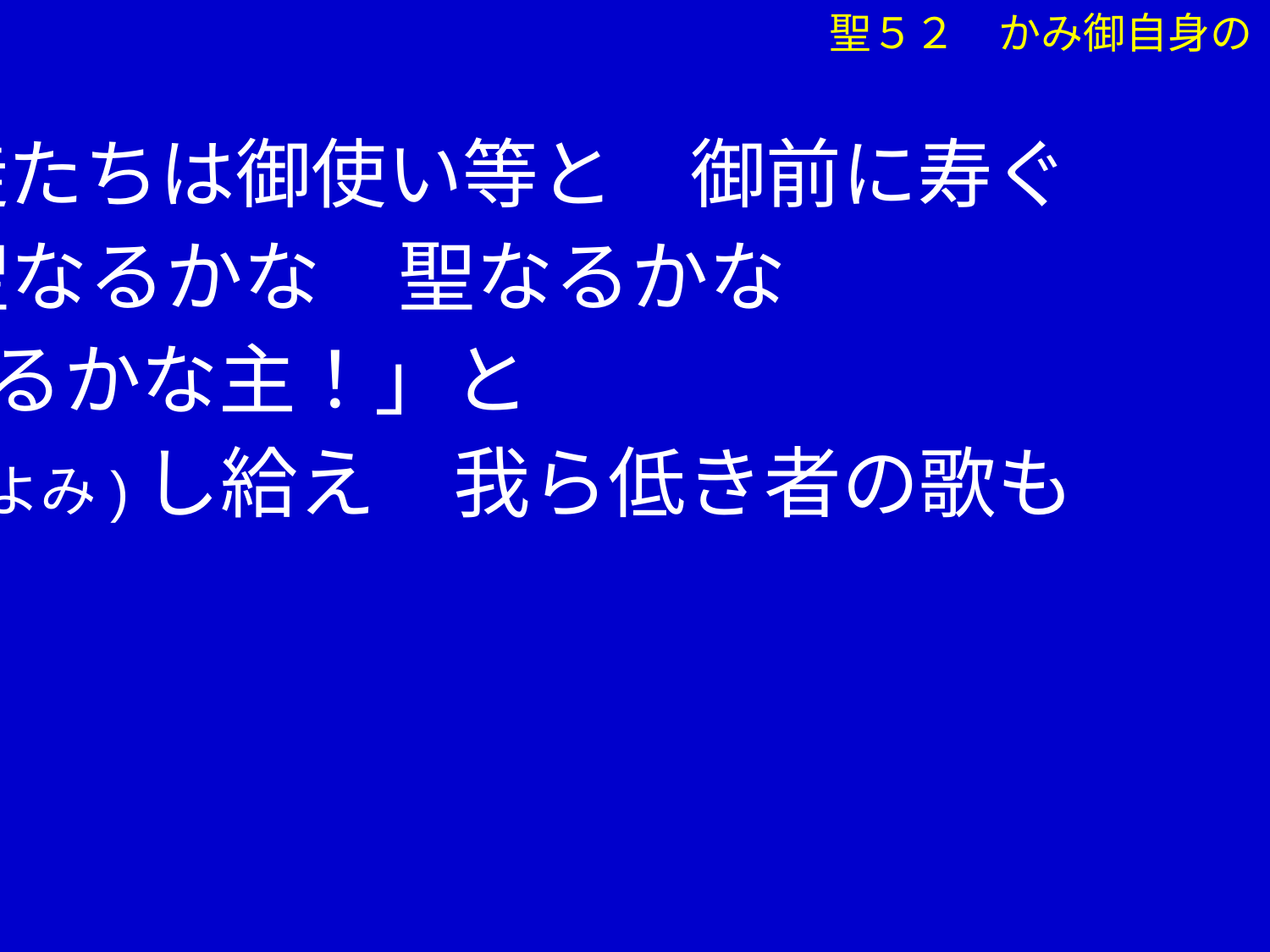

聖５２　かみ御自身の
　　　　　　　　　　　　　　　　　　　　　　　　　　　　ことほ
②聖徒たちは御使い等と　御前に寿ぐ
　 「聖なるかな　聖なるかな
   聖なるかな主！」と
　 嘉(よみ)し給え　我ら低き者の歌も